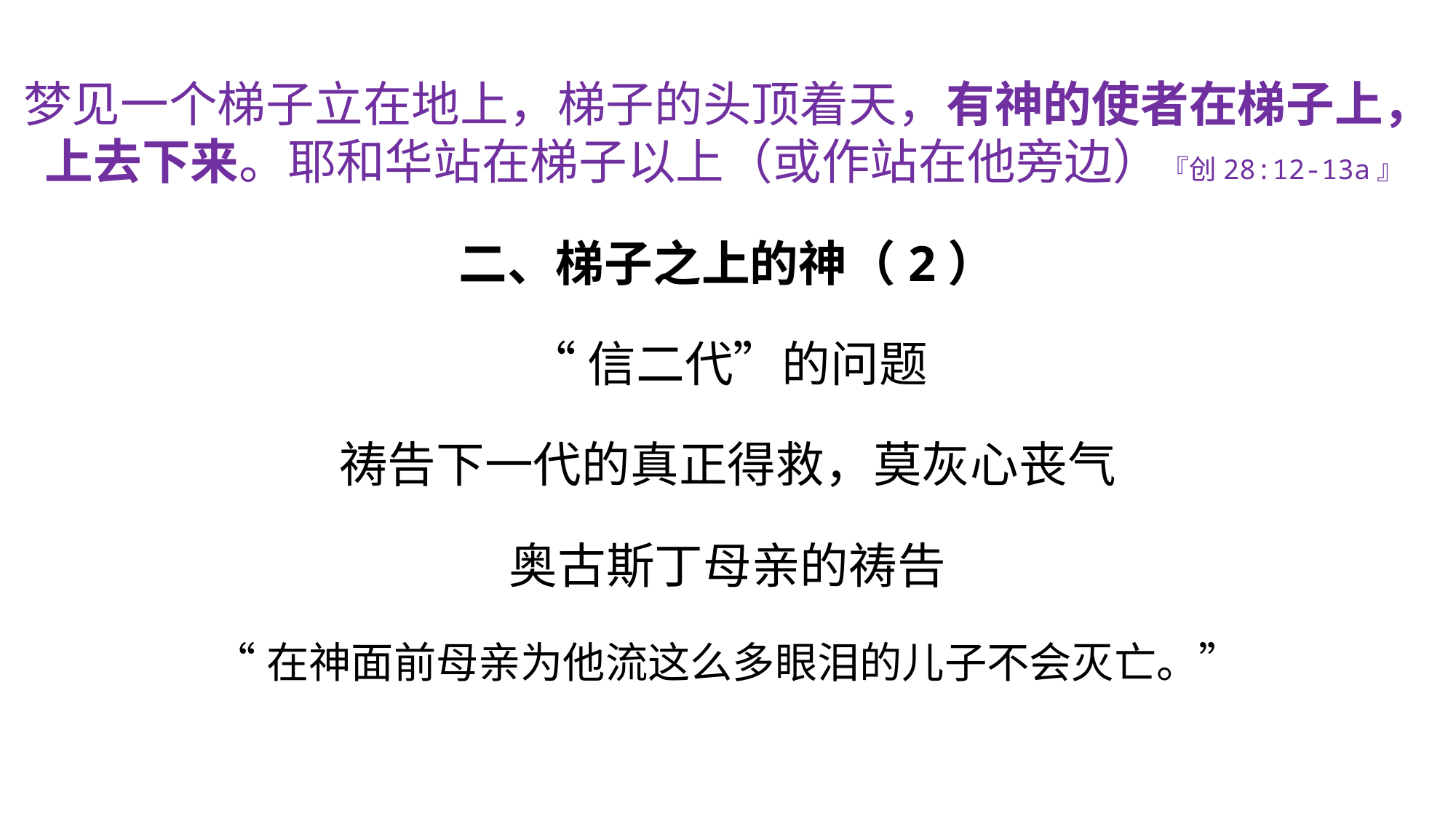

梦见一个梯子立在地上，梯子的头顶着天，有神的使者在梯子上，上去下来。耶和华站在梯子以上（或作站在他旁边）『创28:12-13a』
二、梯子之上的神（2）
“信二代”的问题
祷告下一代的真正得救，莫灰心丧气
奥古斯丁母亲的祷告
“在神面前母亲为他流这么多眼泪的儿子不会灭亡。”